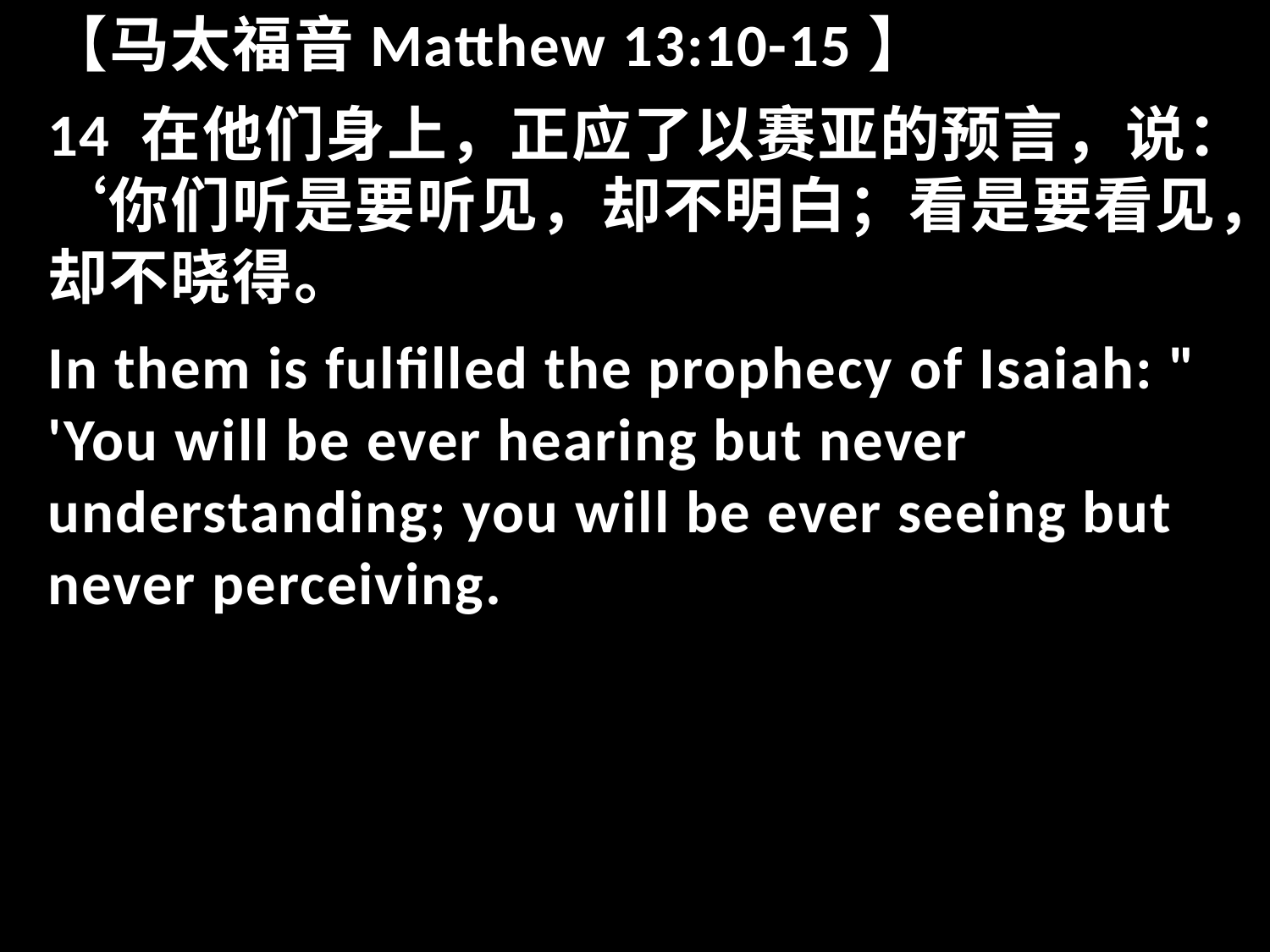

【马太福音Matthew 13:10-15】
14 在他们身上，正应了以赛亚的预言，说：‘你们听是要听见，却不明白；看是要看见，却不晓得。
In them is fulfilled the prophecy of Isaiah: " 'You will be ever hearing but never understanding; you will be ever seeing but never perceiving.